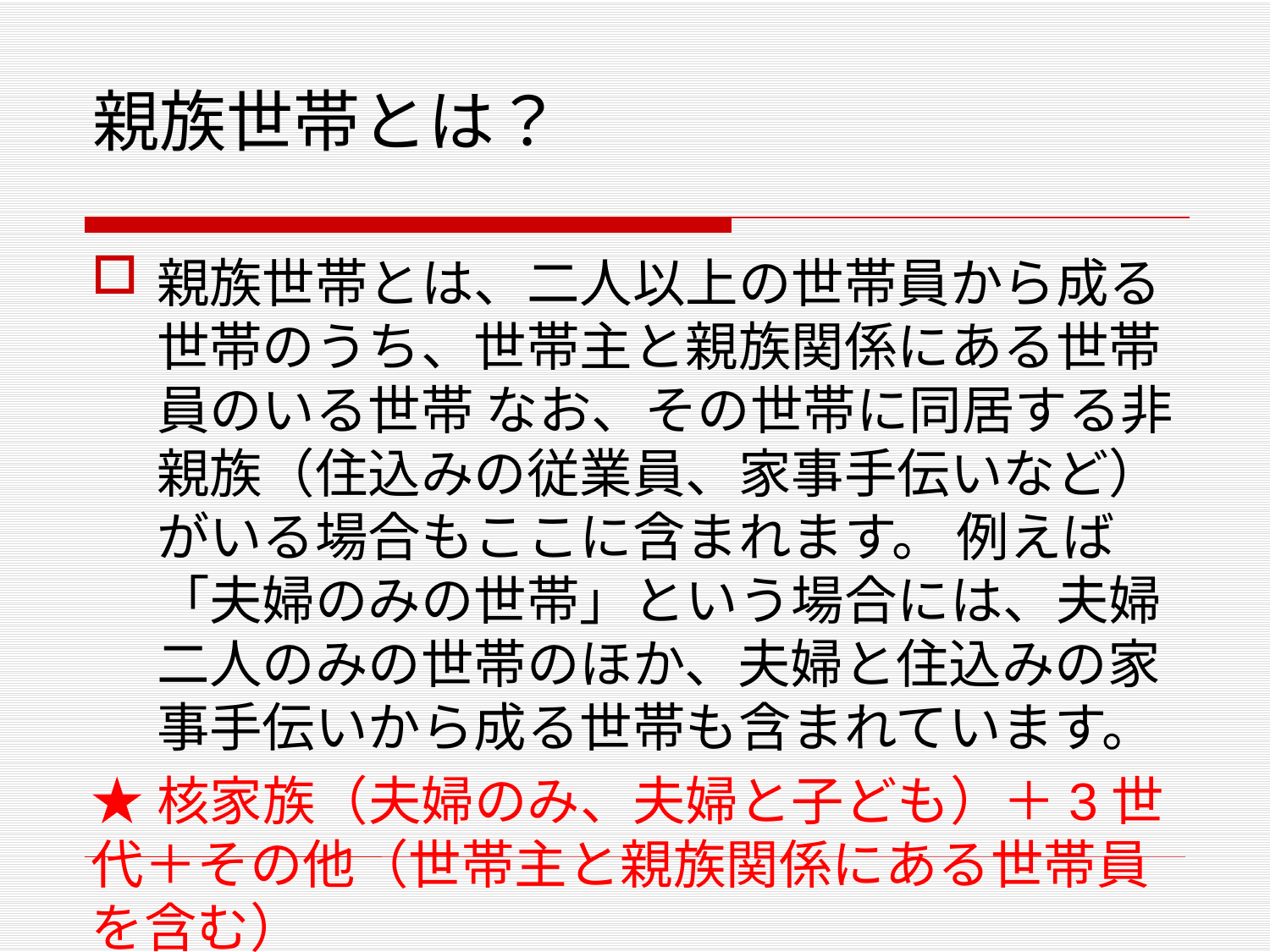

# 親族世帯とは？
親族世帯とは、二人以上の世帯員から成る世帯のうち、世帯主と親族関係にある世帯員のいる世帯 なお、その世帯に同居する非親族（住込みの従業員、家事手伝いなど）がいる場合もここに含まれます。 例えば「夫婦のみの世帯」という場合には、夫婦二人のみの世帯のほか、夫婦と住込みの家事手伝いから成る世帯も含まれています。
★核家族（夫婦のみ、夫婦と子ども）＋3世代＋その他（世帯主と親族関係にある世帯員を含む）